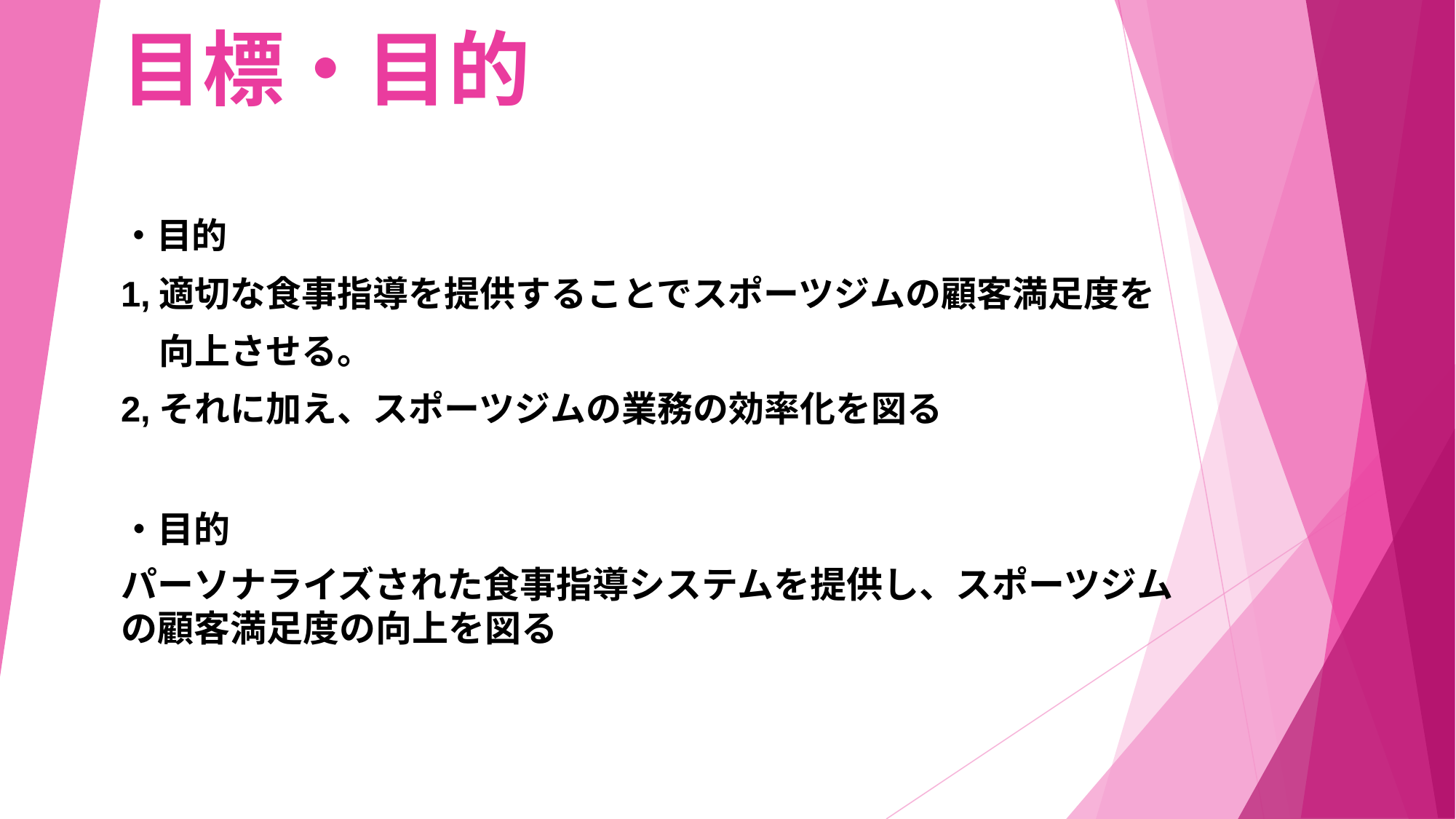

# 目標・目的
・目的
1,適切な食事指導を提供することでスポーツジムの顧客満足度を
   向上させる。
2,それに加え、スポーツジムの業務の効率化を図る
・目的
パーソナライズされた食事指導システムを提供し、スポーツジムの顧客満足度の向上を図る